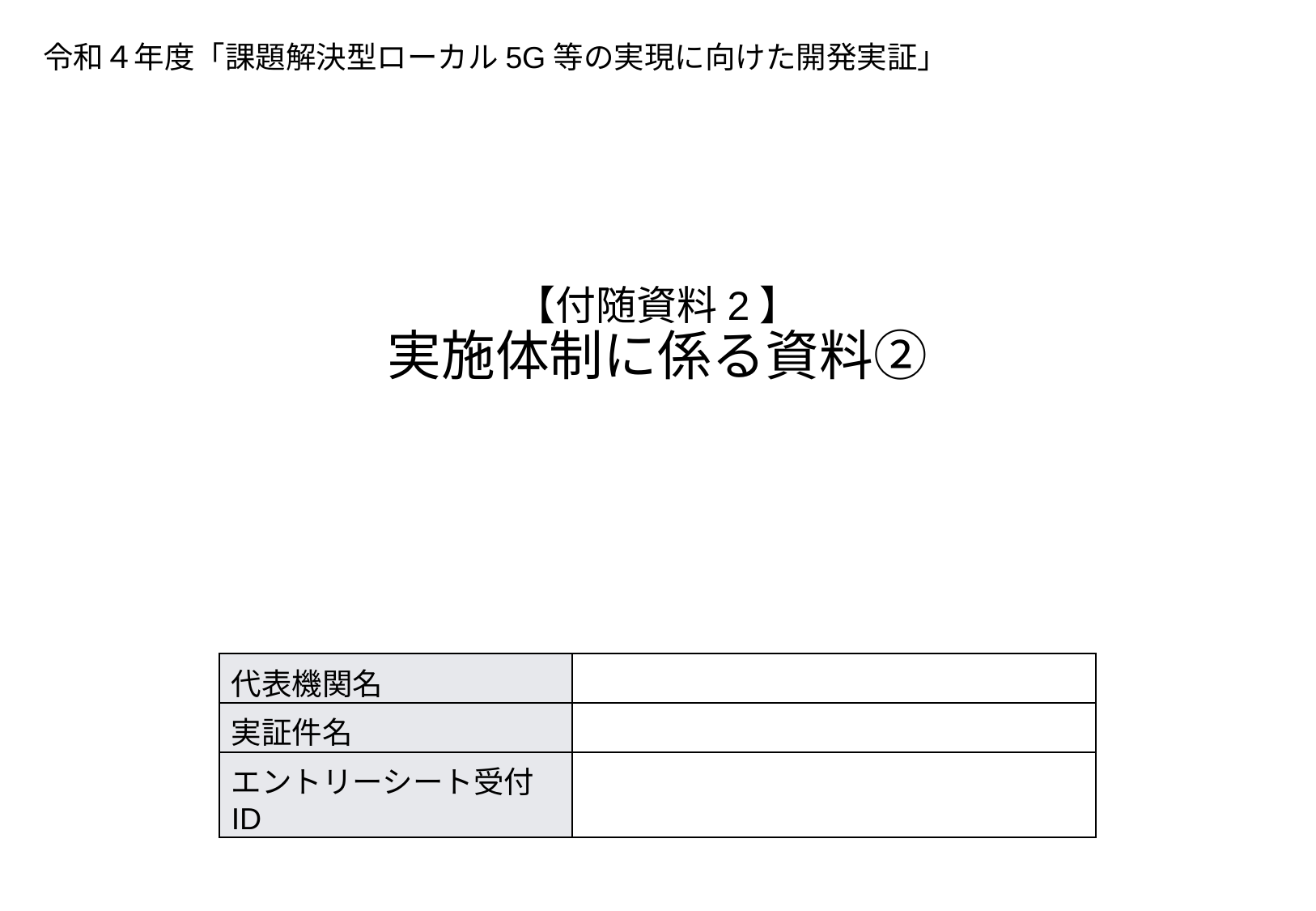

令和４年度「課題解決型ローカル5G等の実現に向けた開発実証」
# 【付随資料2】 実施体制に係る資料②
| 代表機関名 |  |
| --- | --- |
| 実証件名 |  |
| エントリーシート受付ID |  |